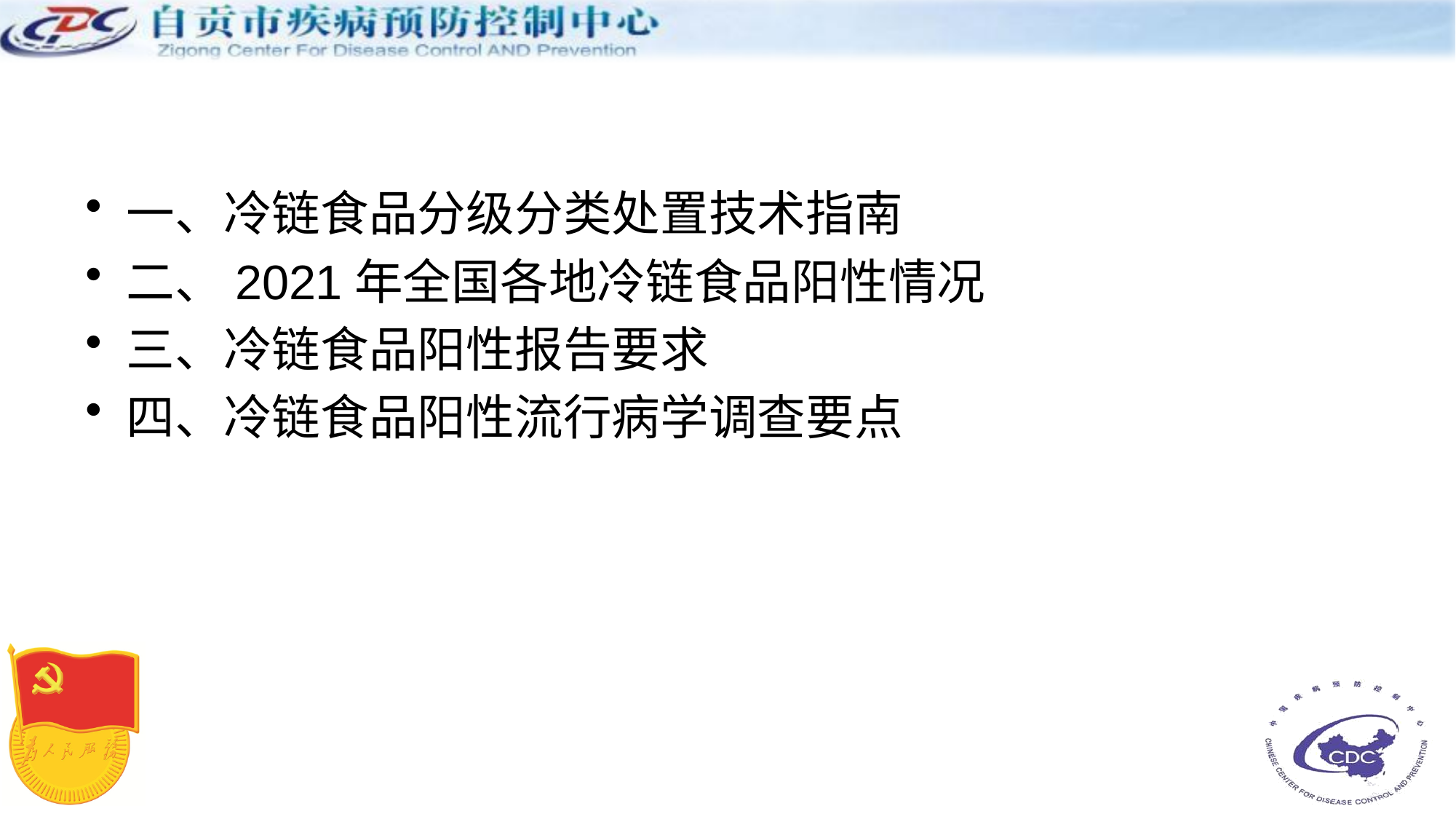

#
一、冷链食品分级分类处置技术指南
二、2021年全国各地冷链食品阳性情况
三、冷链食品阳性报告要求
四、冷链食品阳性流行病学调查要点